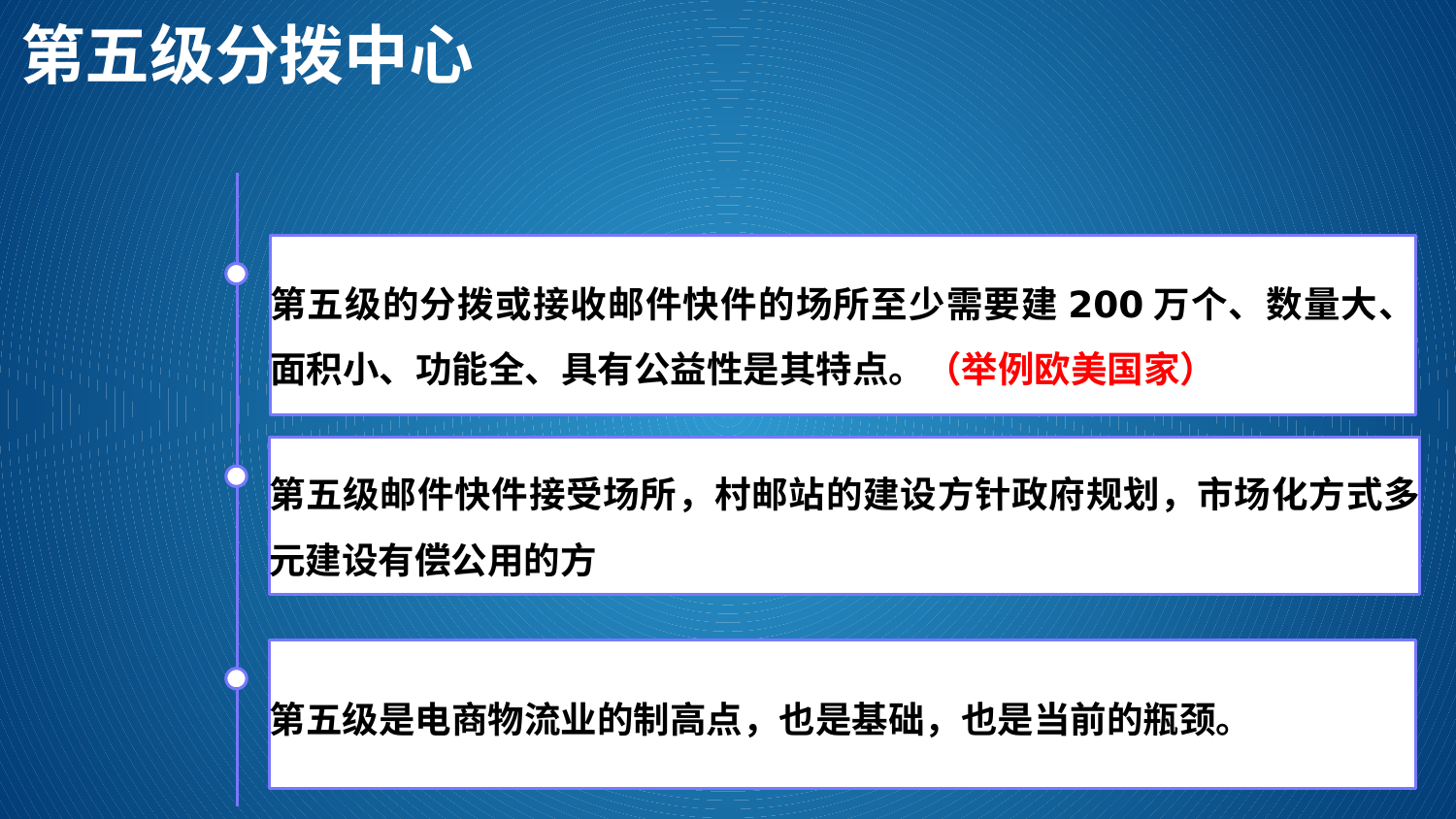

# 第五级分拨中心
第五级的分拨或接收邮件快件的场所至少需要建200万个、数量大、面积小、功能全、具有公益性是其特点。（举例欧美国家）

第五级邮件快件接受场所，村邮站的建设方针政府规划，市场化方式多元建设有偿公用的方

第五级是电商物流业的制高点，也是基础，也是当前的瓶颈。